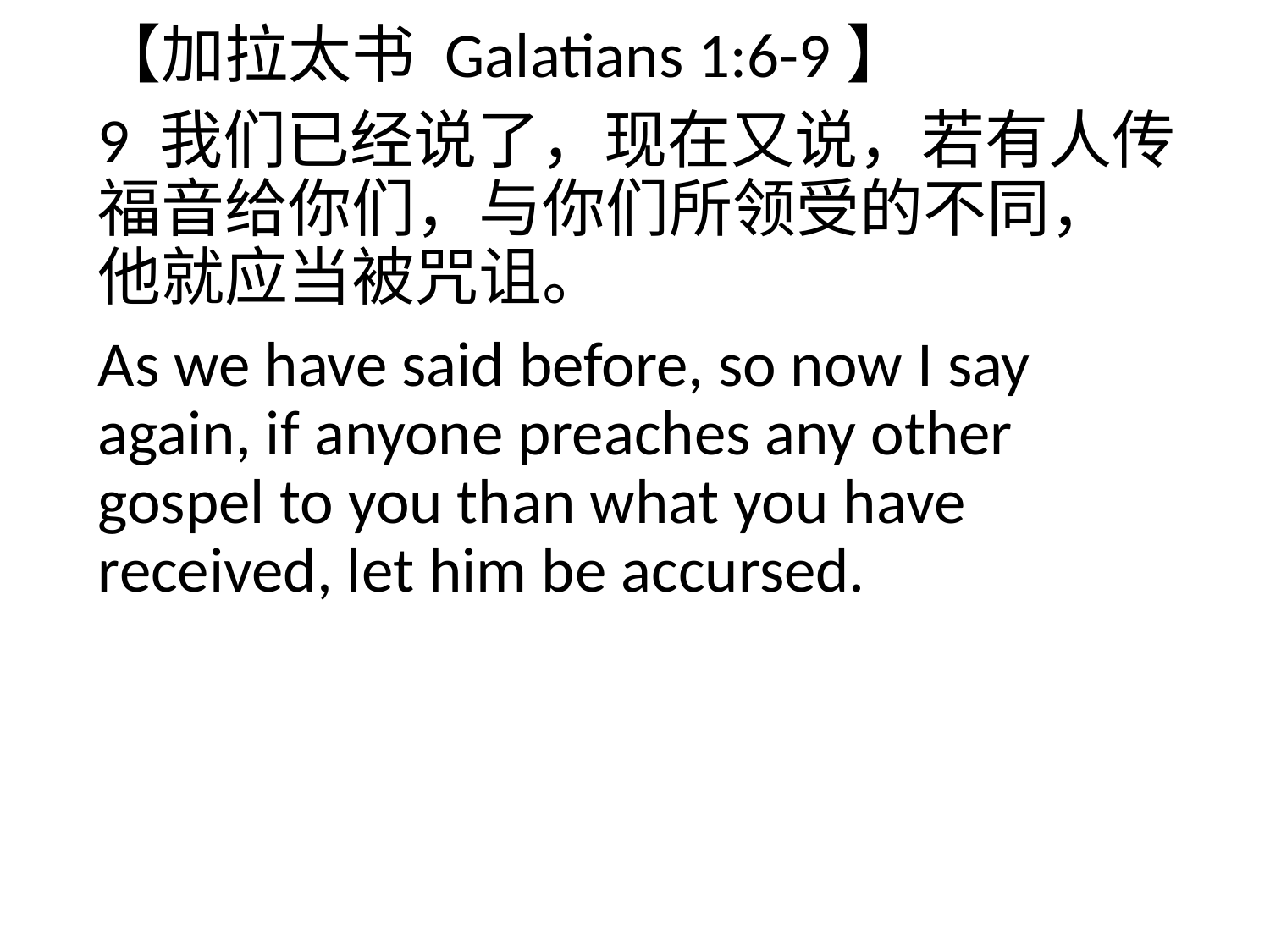

【加拉太书 Galatians 1:6-9】
9 我们已经说了，现在又说，若有人传福音给你们，与你们所领受的不同，他就应当被咒诅。
As we have said before, so now I say again, if anyone preaches any other gospel to you than what you have received, let him be accursed.